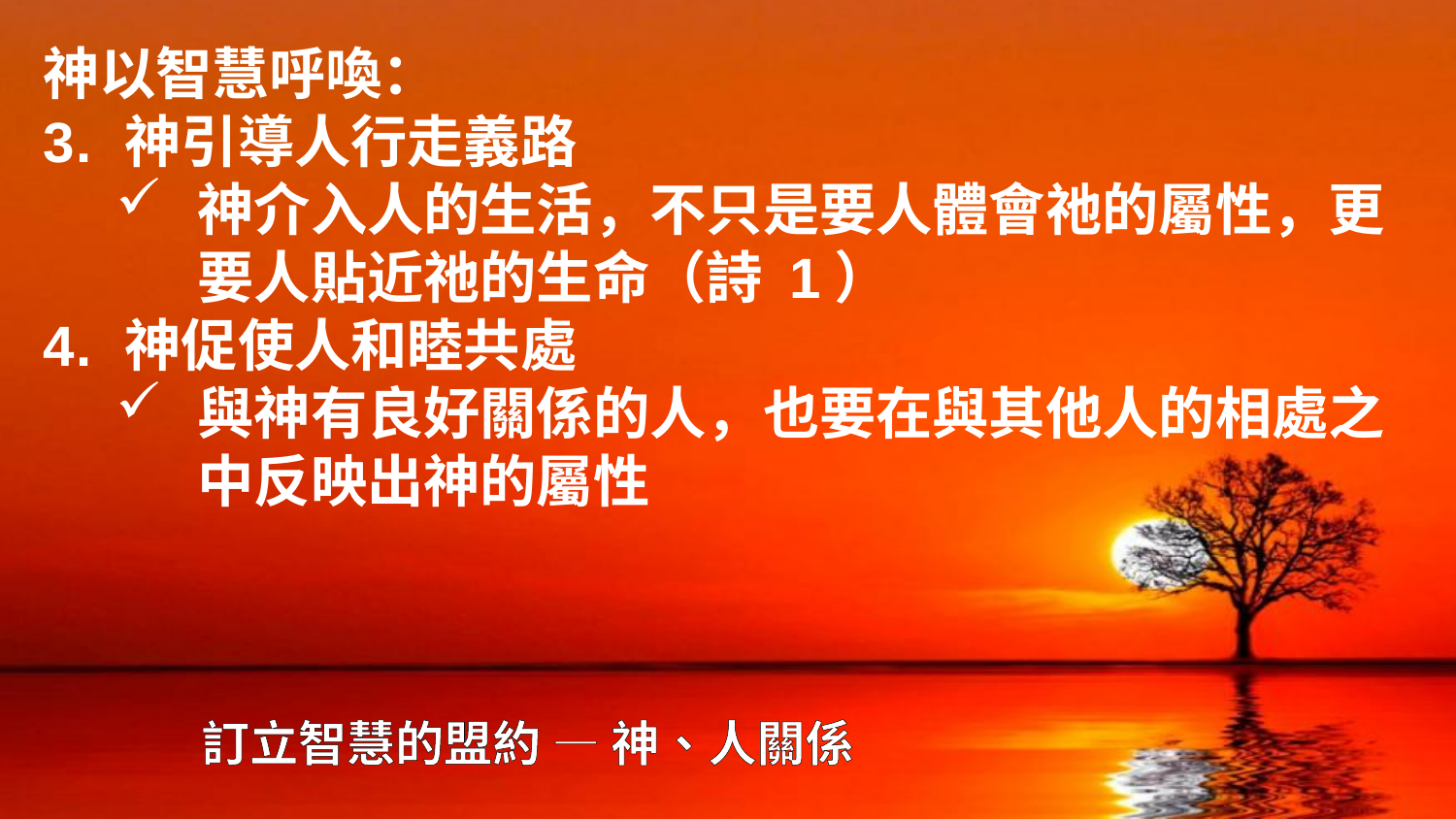

神以智慧呼喚：
神引導人行走義路
神介入人的生活，不只是要人體會祂的屬性，更要人貼近祂的生命（詩 1）
神促使人和睦共處
與神有良好關係的人，也要在與其他人的相處之中反映出神的屬性
# 訂立智慧的盟約 — 神、人關係